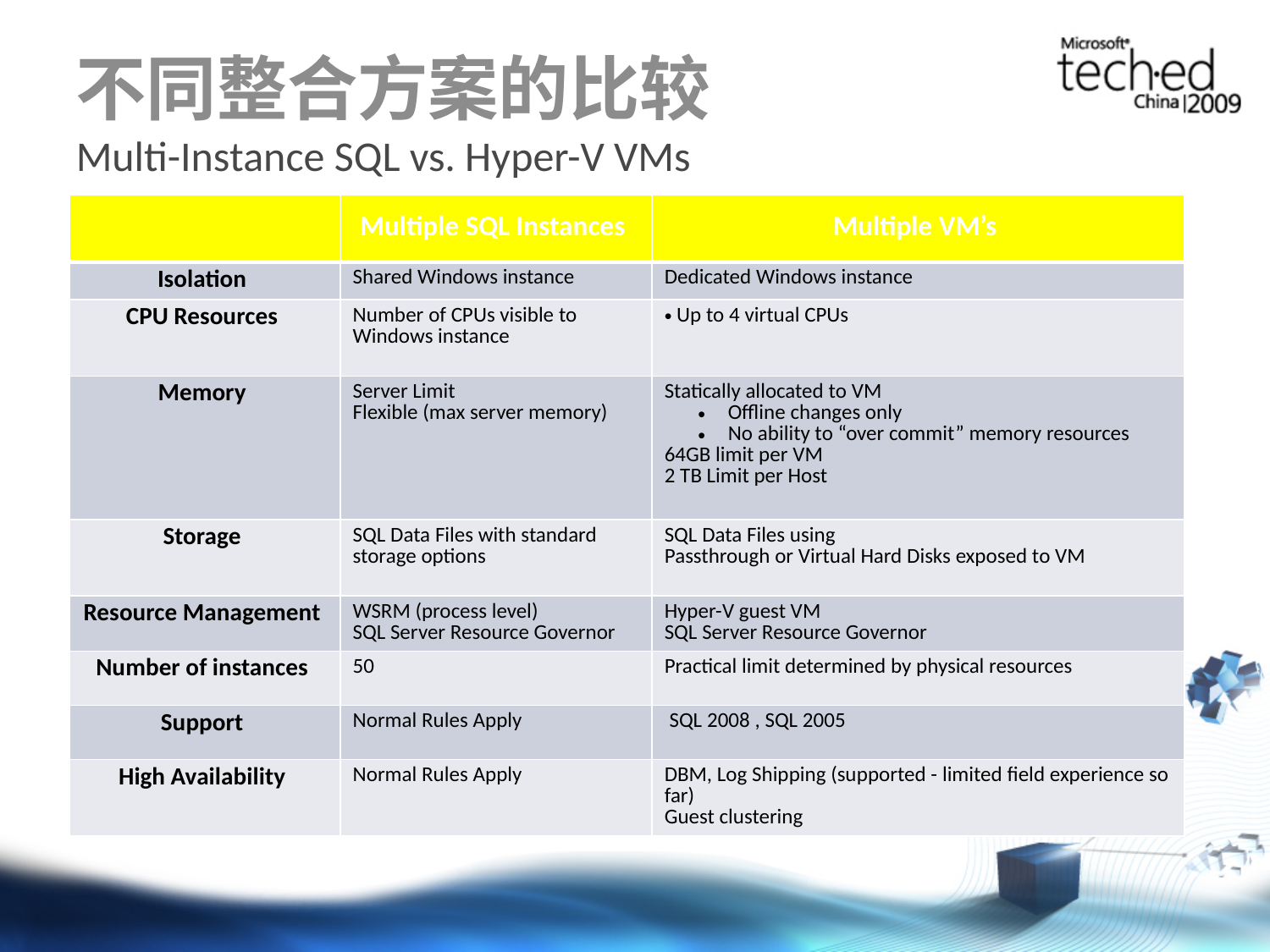

# 不同整合方案的比较 Multi-Instance SQL vs. Hyper-V VMs
|  | Multiple SQL Instances | Multiple VM’s |
| --- | --- | --- |
| Isolation | Shared Windows instance | Dedicated Windows instance |
| CPU Resources | Number of CPUs visible to Windows instance | Up to 4 virtual CPUs |
| Memory | Server Limit Flexible (max server memory) | Statically allocated to VM Offline changes only No ability to “over commit” memory resources 64GB limit per VM 2 TB Limit per Host |
| Storage | SQL Data Files with standard storage options | SQL Data Files using Passthrough or Virtual Hard Disks exposed to VM |
| Resource Management | WSRM (process level) SQL Server Resource Governor | Hyper-V guest VM SQL Server Resource Governor |
| Number of instances | 50 | Practical limit determined by physical resources |
| Support | Normal Rules Apply | SQL 2008 , SQL 2005 |
| High Availability | Normal Rules Apply | DBM, Log Shipping (supported - limited field experience so far) Guest clustering |